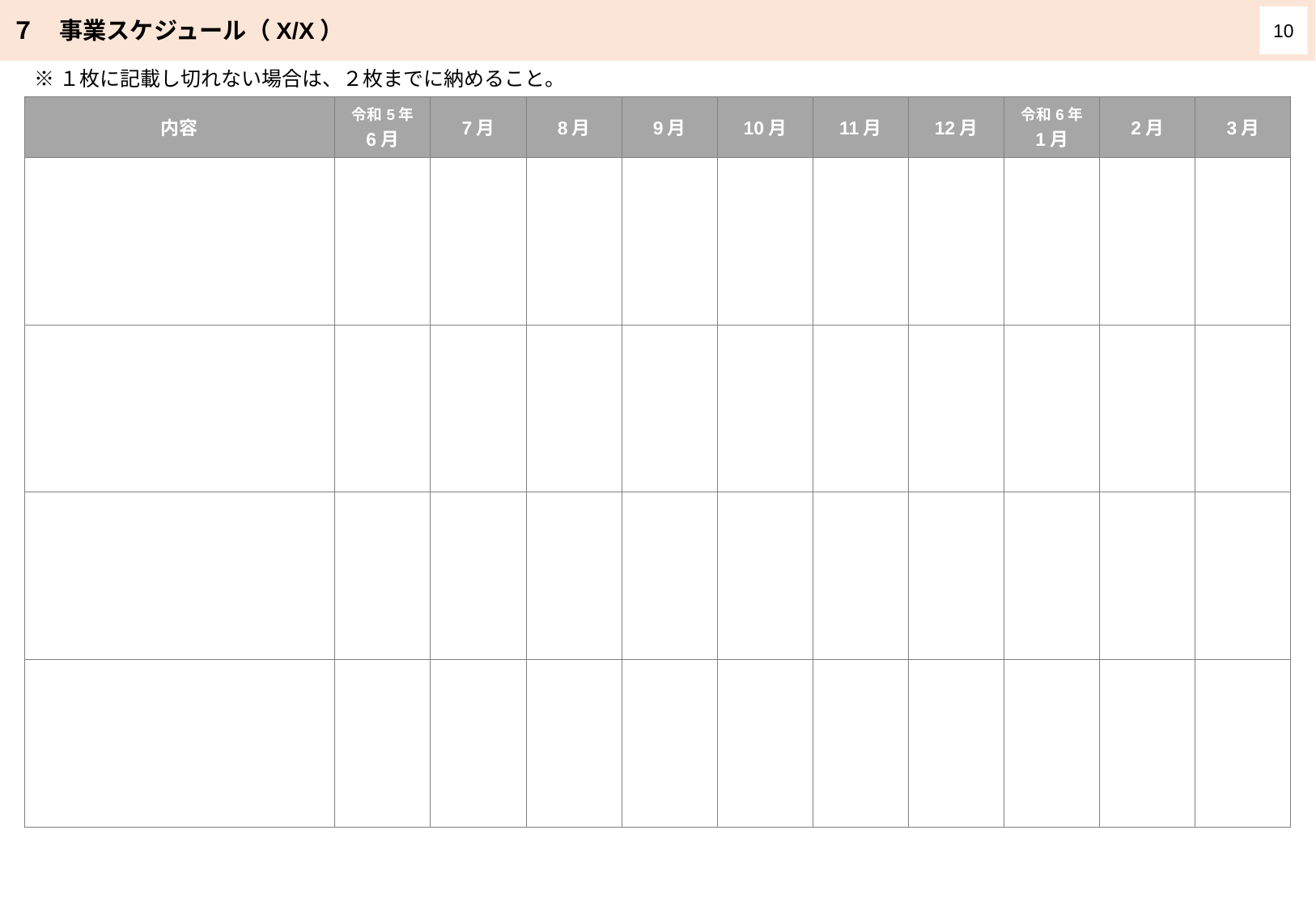

７　事業スケジュール（X/X）
10
※１枚に記載し切れない場合は、２枚までに納めること。
| 内容 | 令和5年 6月 | 7月 | 8月 | 9月 | 10月 | 11月 | 12月 | 令和6年 1月 | 2月 | 3月 |
| --- | --- | --- | --- | --- | --- | --- | --- | --- | --- | --- |
|  |  |  |  |  |  |  |  |  |  |  |
|  |  |  |  |  |  |  |  |  |  |  |
|  |  |  |  |  |  |  |  |  |  |  |
|  |  |  |  |  |  |  |  |  |  |  |